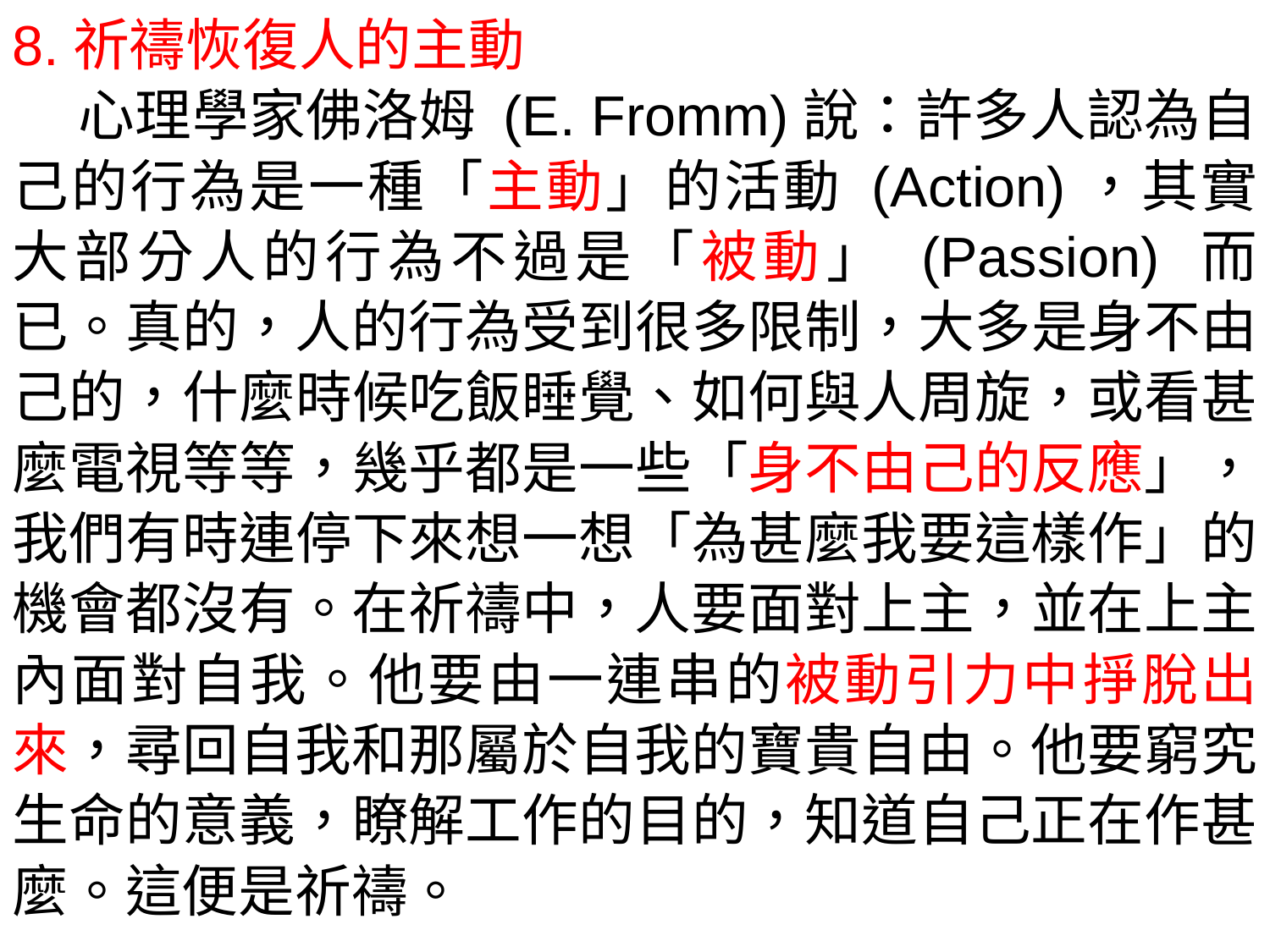

8.祈禱恢復人的主動
    心理學家佛洛姆 (E. Fromm)說：許多人認為自己的行為是一種「主動」的活動 (Action)，其實大部分人的行為不過是「被動」 (Passion) 而已。真的，人的行為受到很多限制，大多是身不由己的，什麼時候吃飯睡覺、如何與人周旋，或看甚麼電視等等，幾乎都是一些「身不由己的反應」，我們有時連停下來想一想「為甚麼我要這樣作」的機會都沒有。在祈禱中，人要面對上主，並在上主內面對自我。他要由一連串的被動引力中掙脫出來，尋回自我和那屬於自我的寶貴自由。他要窮究生命的意義，瞭解工作的目的，知道自己正在作甚麼。這便是祈禱。